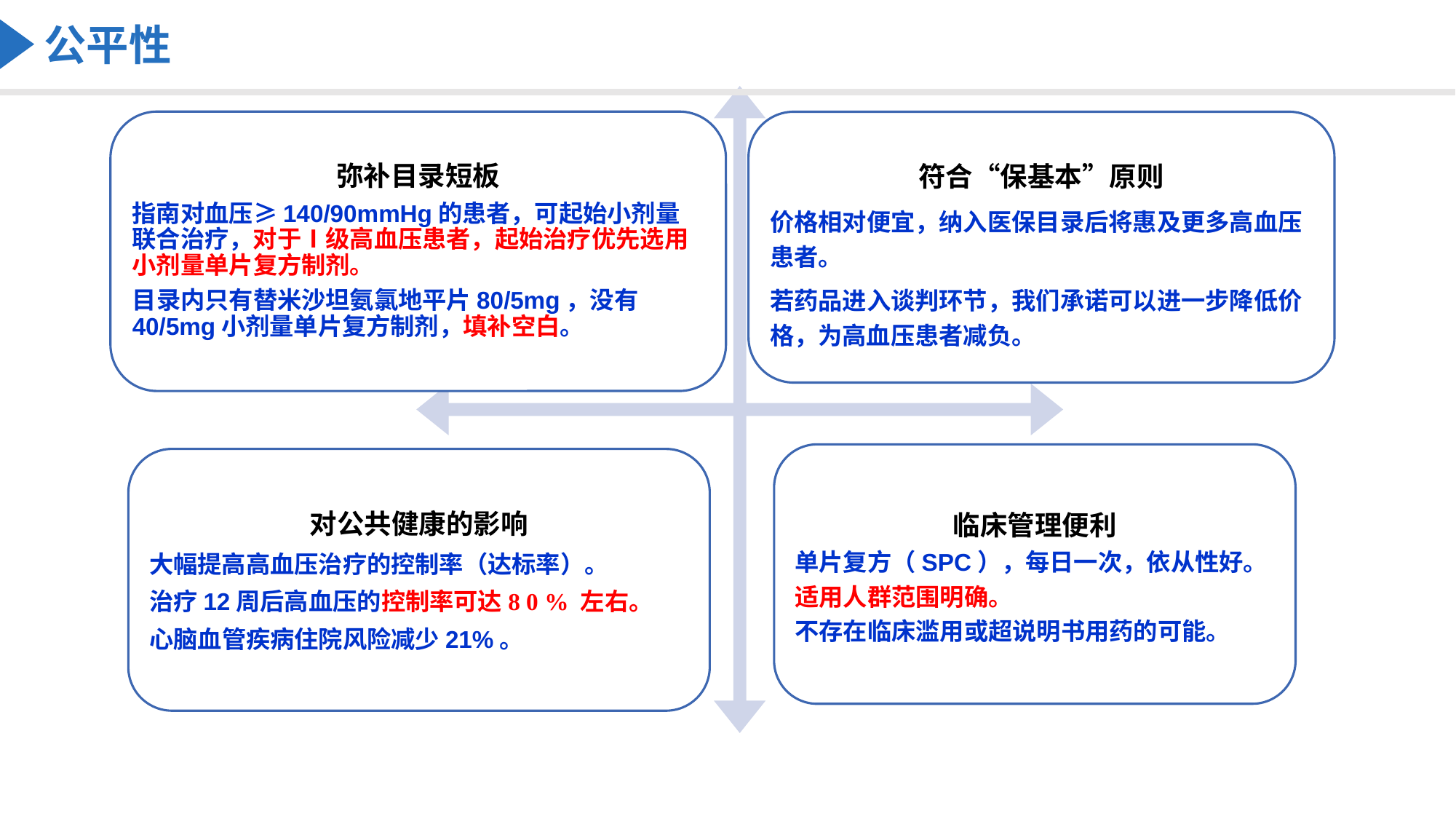

公平性

弥补目录短板
指南对血压≥140/90mmHg的患者，可起始小剂量联合治疗，对于Ⅰ级高血压患者，起始治疗优先选用小剂量单片复方制剂。
目录内只有替米沙坦氨氯地平片80/5mg，没有40/5mg小剂量单片复方制剂，填补空白。

符合“保基本”原则
价格相对便宜，纳入医保目录后将惠及更多高血压患者。
若药品进入谈判环节，我们承诺可以进一步降低价格，为高血压患者减负。

对公共健康的影响
大幅提高高血压治疗的控制率（达标率）。
治疗12周后高血压的控制率可达8 0 % 左右。
心脑血管疾病住院风险减少21%。

临床管理便利
单片复方（SPC），每日一次，依从性好。
适用人群范围明确。
不存在临床滥用或超说明书用药的可能。